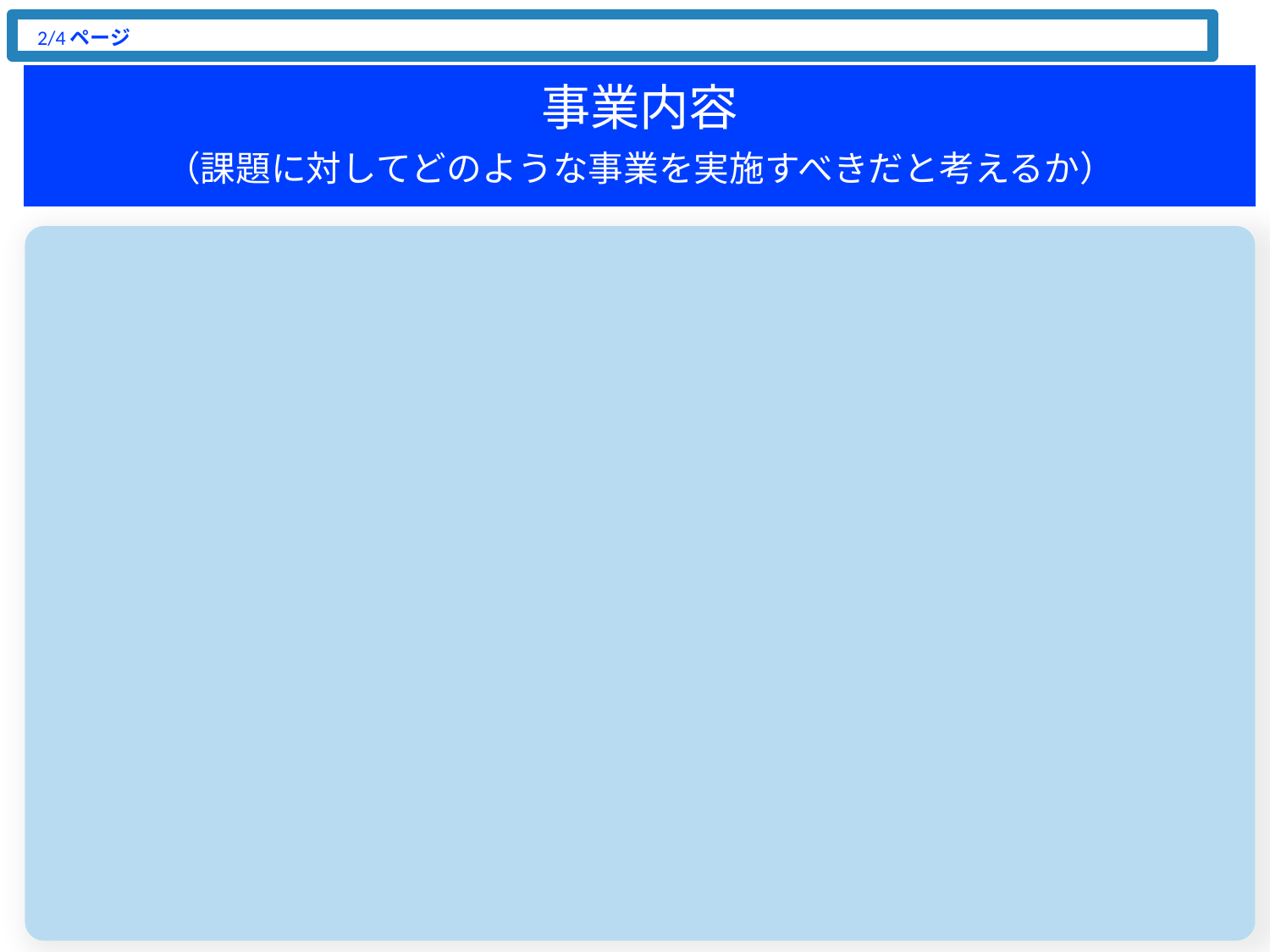

# 2/4ページ
事業内容
（課題に対してどのような事業を実施すべきだと考えるか）